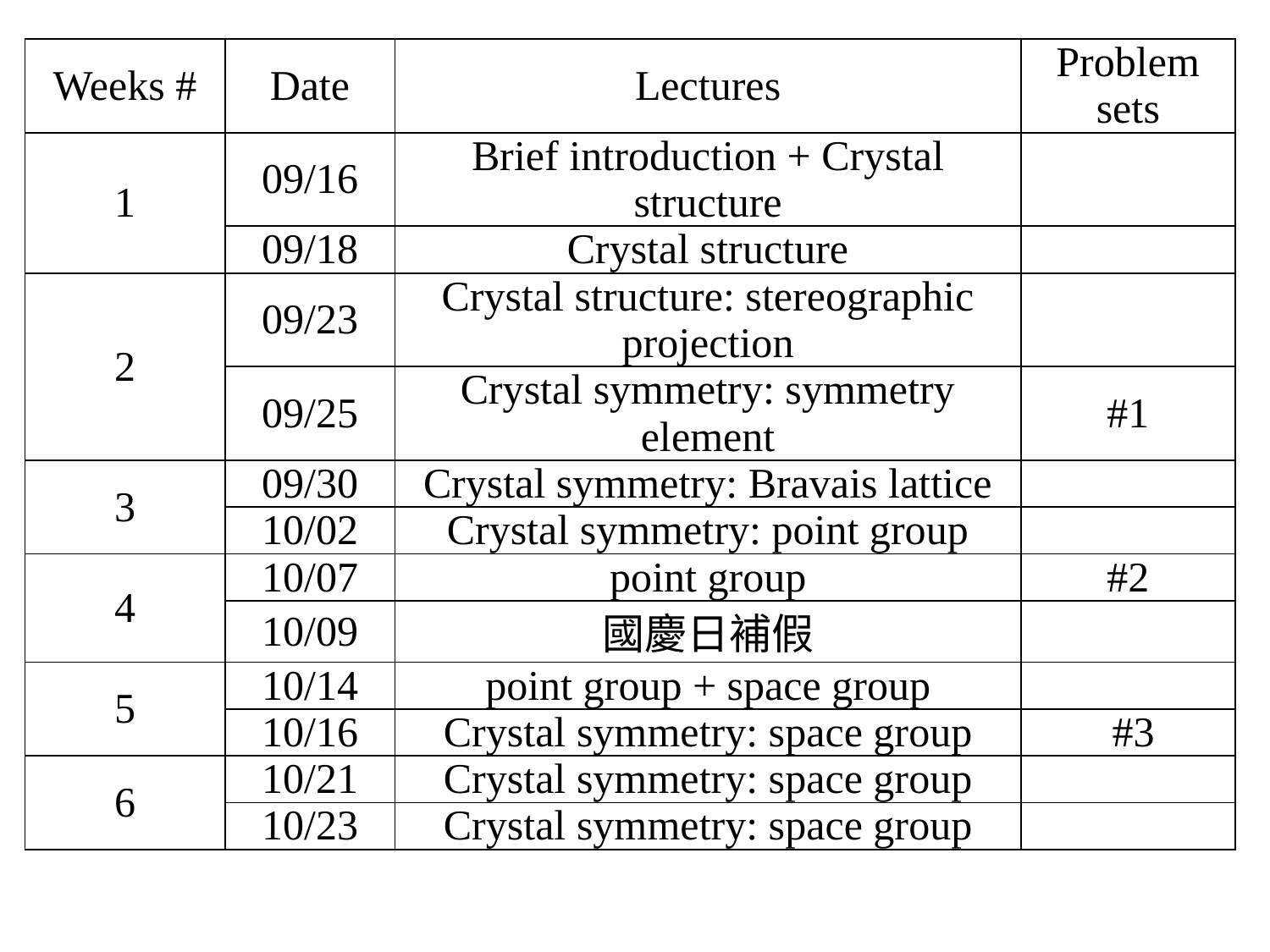

| Weeks # | Date | Lectures | Problem sets |
| --- | --- | --- | --- |
| 1 | 09/16 | Brief introduction + Crystal structure |  |
|  | 09/18 | Crystal structure |  |
| 2 | 09/23 | Crystal structure: stereographic projection |  |
|  | 09/25 | Crystal symmetry: symmetry element | #1 |
| 3 | 09/30 | Crystal symmetry: Bravais lattice |  |
|  | 10/02 | Crystal symmetry: point group |  |
| 4 | 10/07 | point group | #2 |
|  | 10/09 | 國慶日補假 |  |
| 5 | 10/14 | point group + space group |  |
|  | 10/16 | Crystal symmetry: space group | #3 |
| 6 | 10/21 | Crystal symmetry: space group |  |
|  | 10/23 | Crystal symmetry: space group |  |